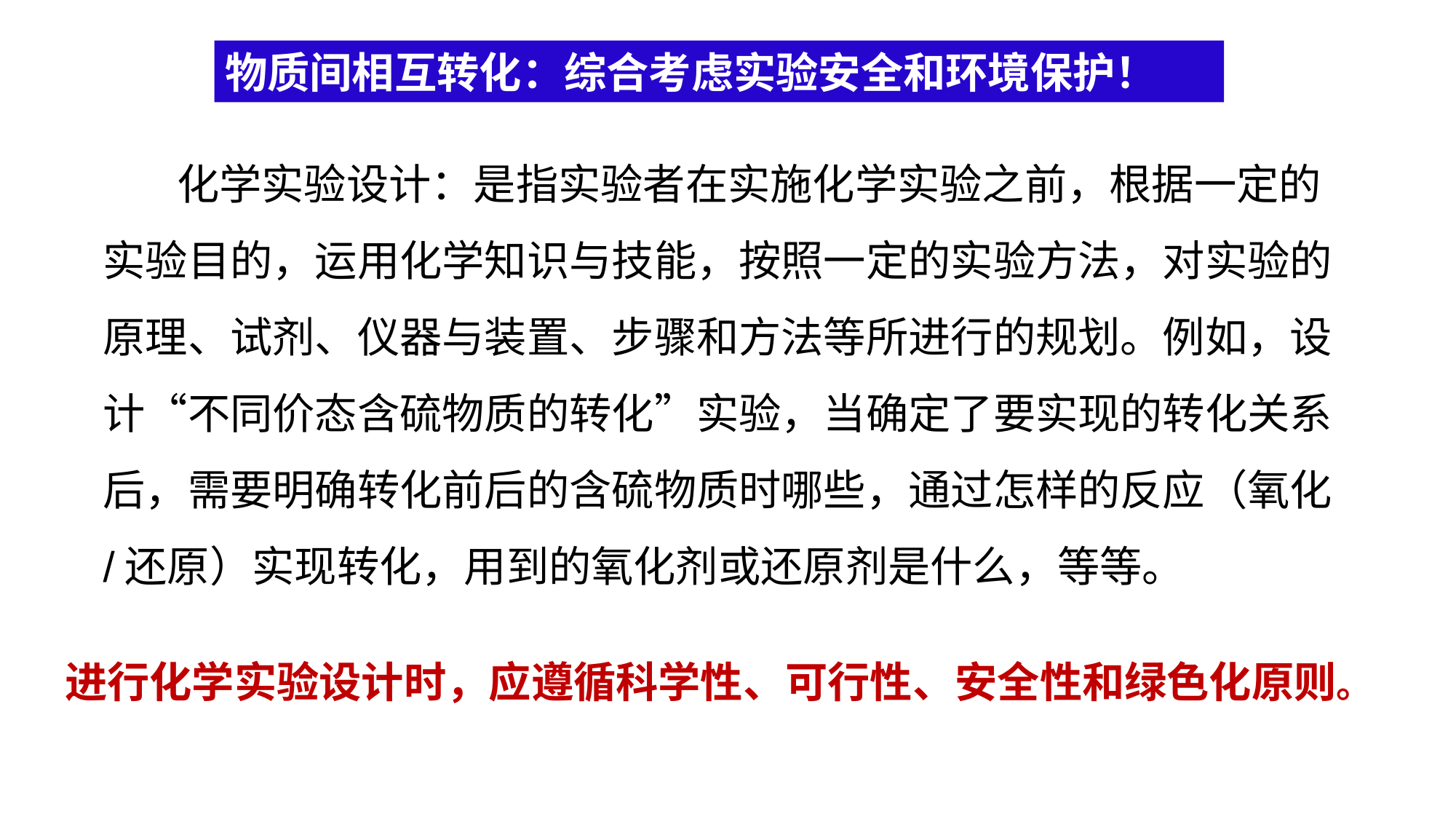

物质间相互转化：综合考虑实验安全和环境保护！
       化学实验设计：是指实验者在实施化学实验之前，根据一定的实验目的，运用化学知识与技能，按照一定的实验方法，对实验的原理、试剂、仪器与装置、步骤和方法等所进行的规划。例如，设计“不同价态含硫物质的转化”实验，当确定了要实现的转化关系后，需要明确转化前后的含硫物质时哪些，通过怎样的反应（氧化/还原）实现转化，用到的氧化剂或还原剂是什么，等等。
   进行化学实验设计时，应遵循科学性、可行性、安全性和绿色化原则。